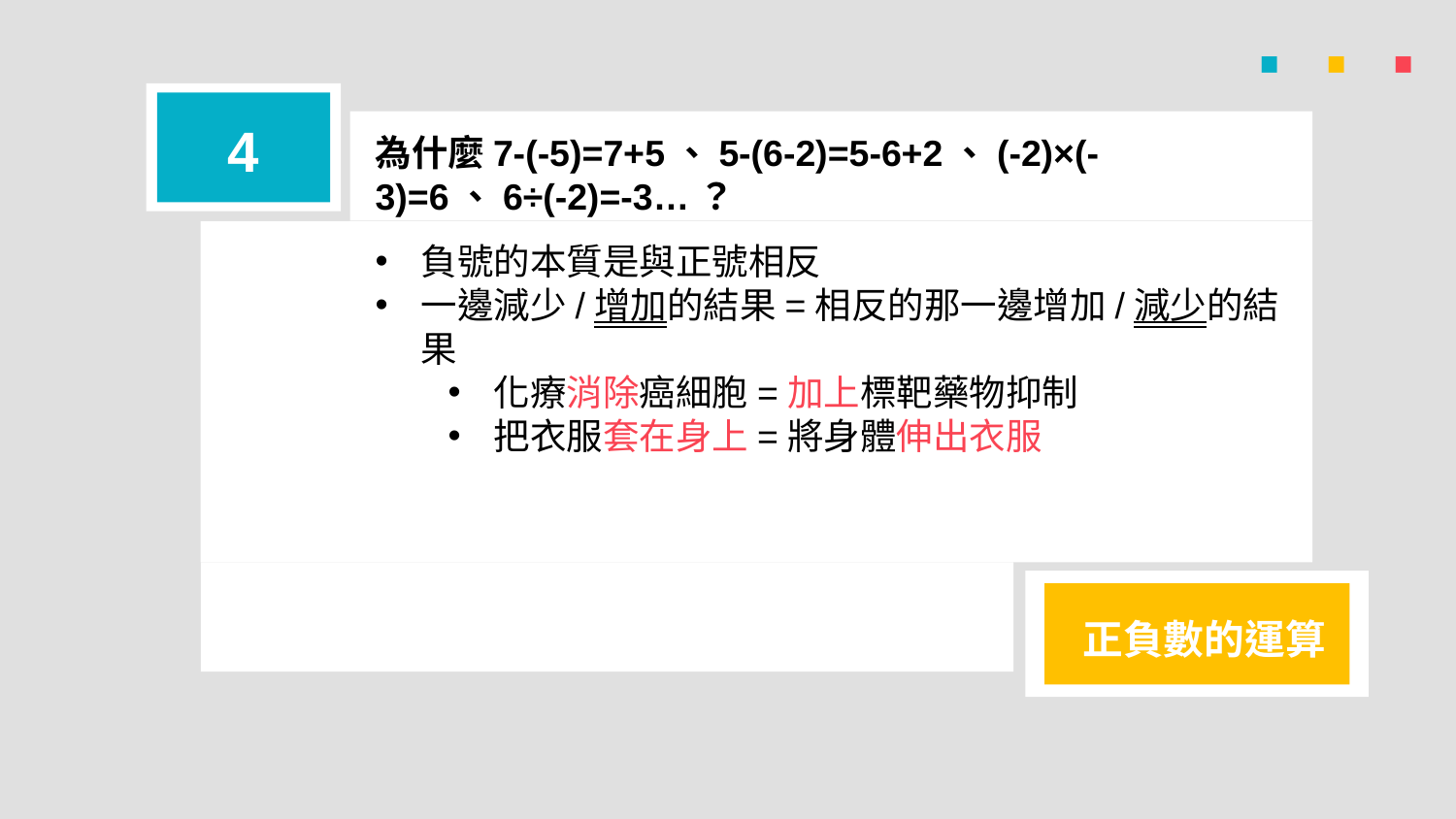

· · ·

4

為什麼7-(-5)=7+5、5-(6-2)=5-6+2、(-2)×(-3)=6、6÷(-2)=-3…？
負號的本質是與正號相反
一邊減少/增加的結果=相反的那一邊增加/減少的結果
化療消除癌細胞=加上標靶藥物抑制
把衣服套在身上=將身體伸出衣服

正負數的運算